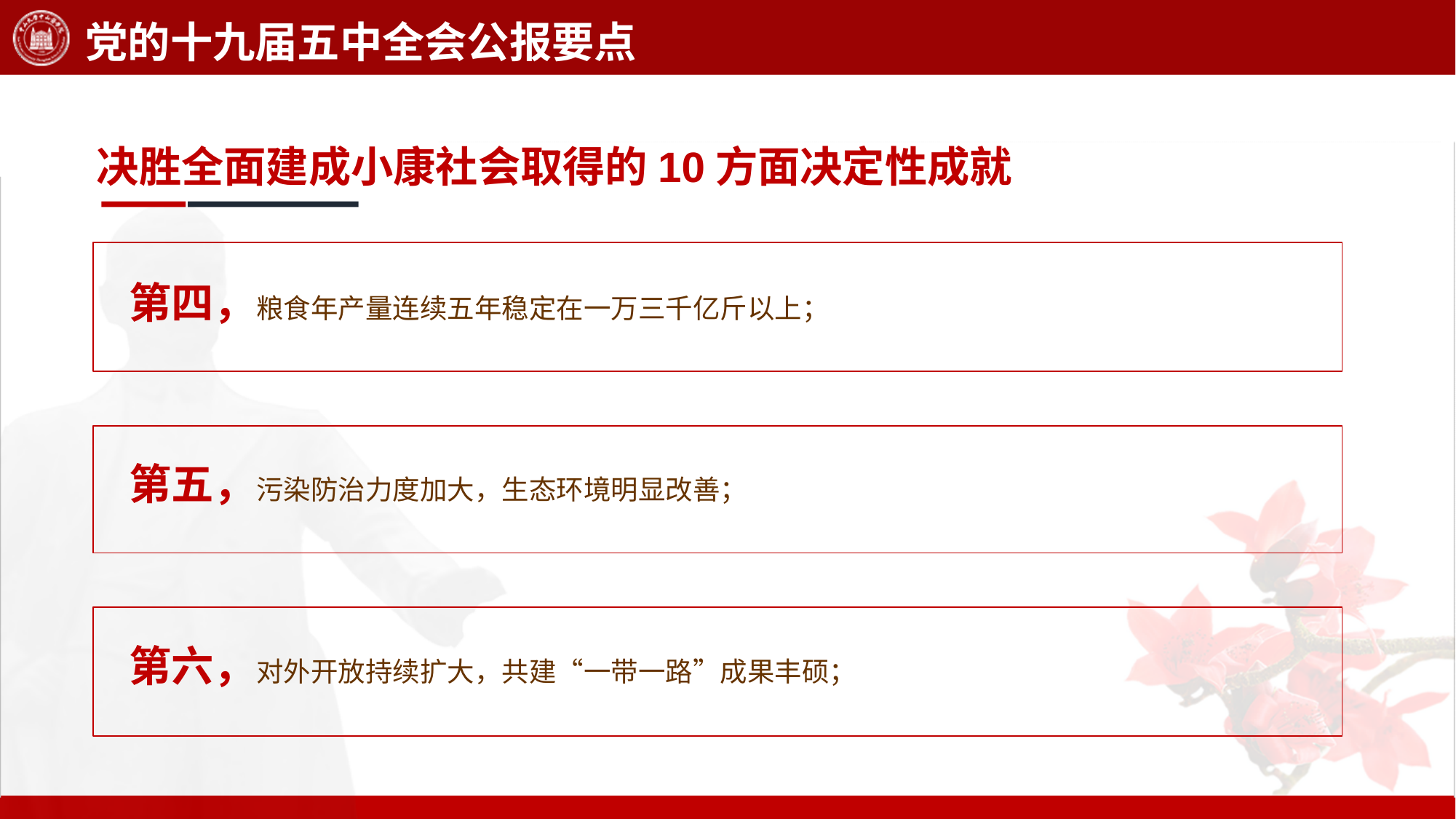

党的十九届五中全会公报要点
决胜全面建成小康社会取得的10方面决定性成就

第四，粮食年产量连续五年稳定在一万三千亿斤以上；

第五，污染防治力度加大，生态环境明显改善；

第六，对外开放持续扩大，共建“一带一路”成果丰硕；